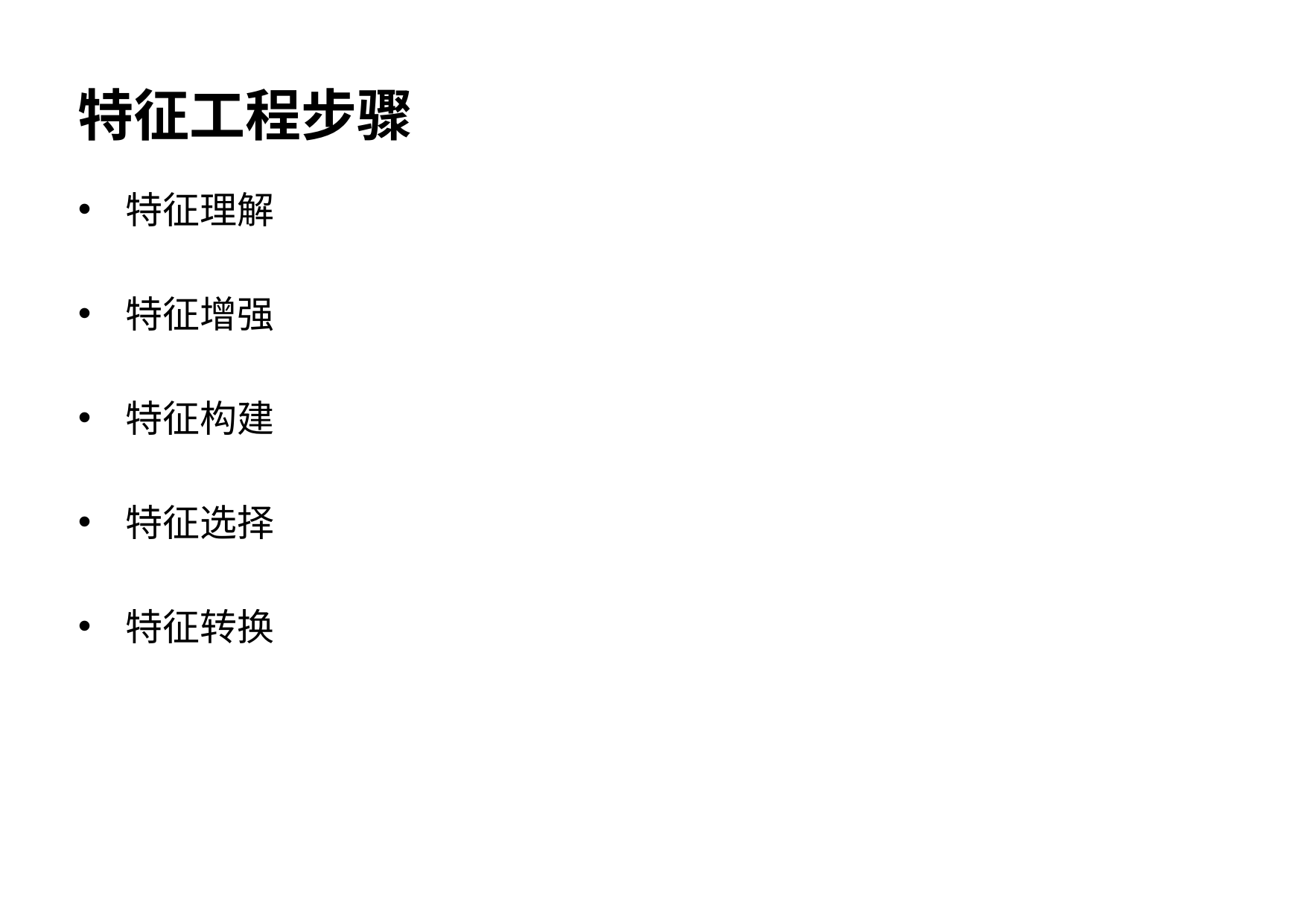

# 特征工程步骤
特征理解

特征增强

特征构建

特征选择

特征转换